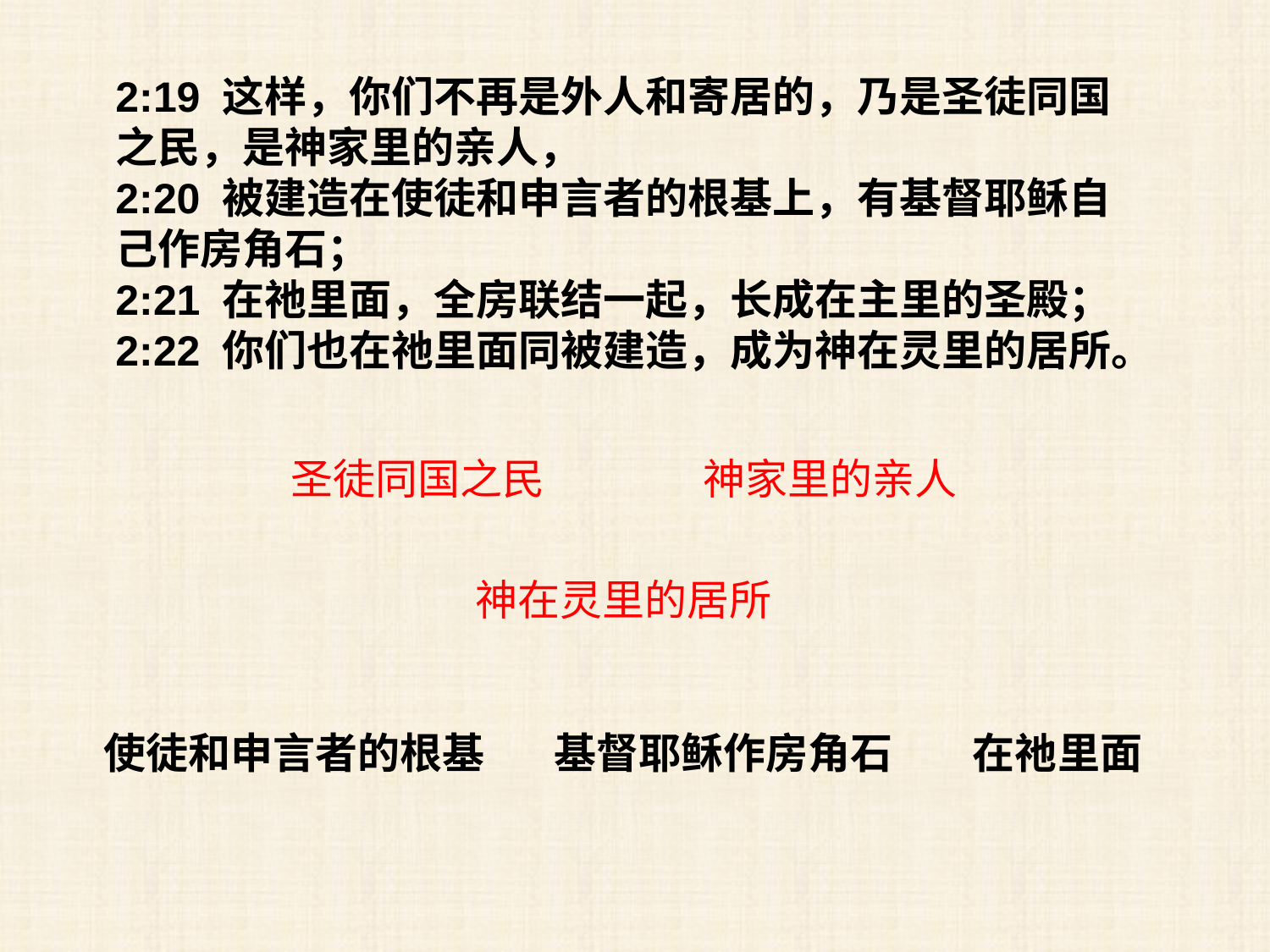

2:19 这样，你们不再是外人和寄居的，乃是圣徒同国之民，是神家里的亲人，
2:20 被建造在使徒和申言者的根基上，有基督耶稣自己作房角石；
2:21 在祂里面，全房联结一起，长成在主里的圣殿；
2:22 你们也在祂里面同被建造，成为神在灵里的居所。
圣徒同国之民
神家里的亲人
神在灵里的居所
使徒和申言者的根基
基督耶稣作房角石
在祂里面